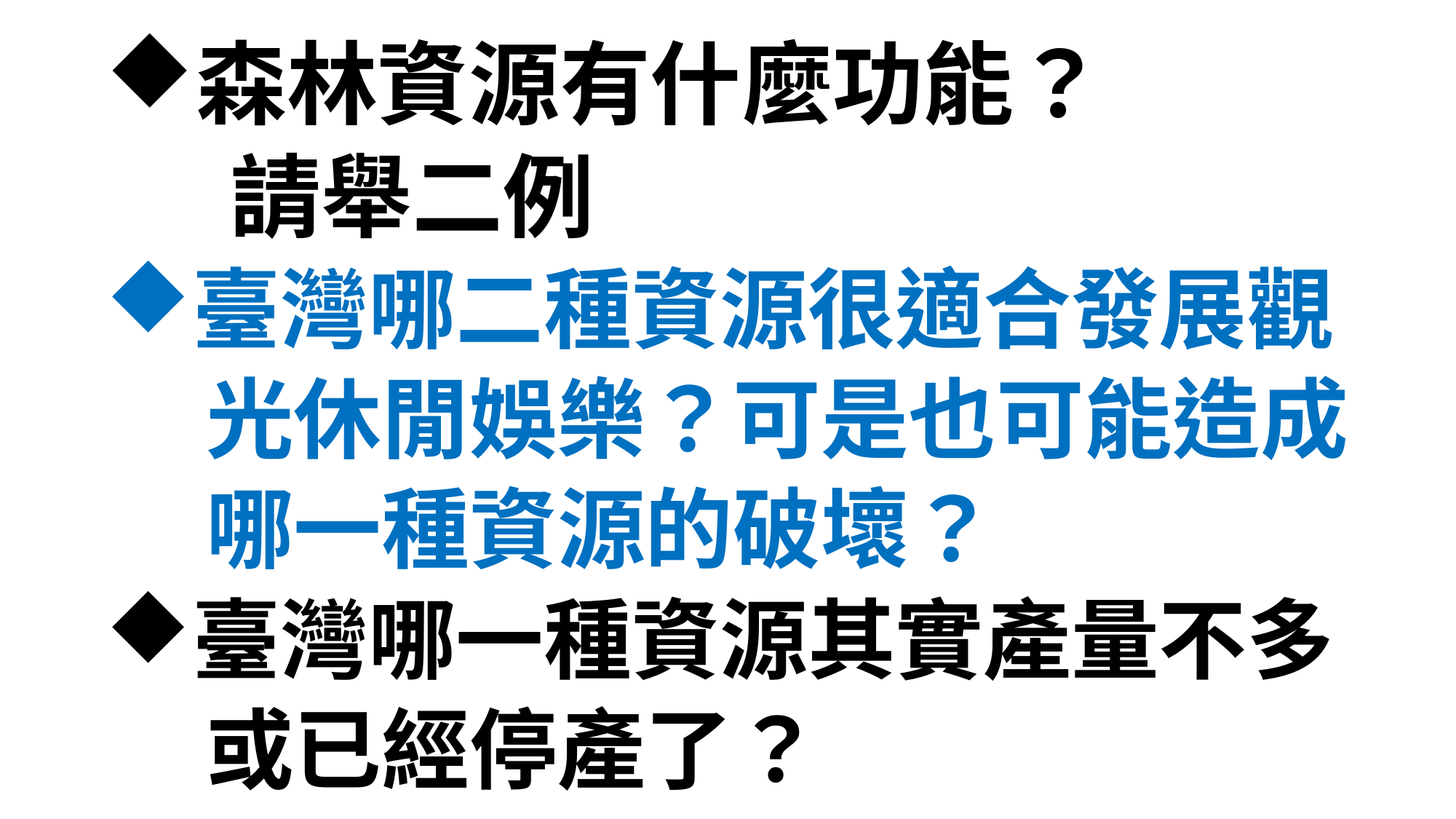

森林資源有什麼功能？
     請舉二例
臺灣哪二種資源很適合發展觀
    光休閒娛樂？可是也可能造成
    哪一種資源的破壞？
臺灣哪一種資源其實產量不多
    或已經停產了？